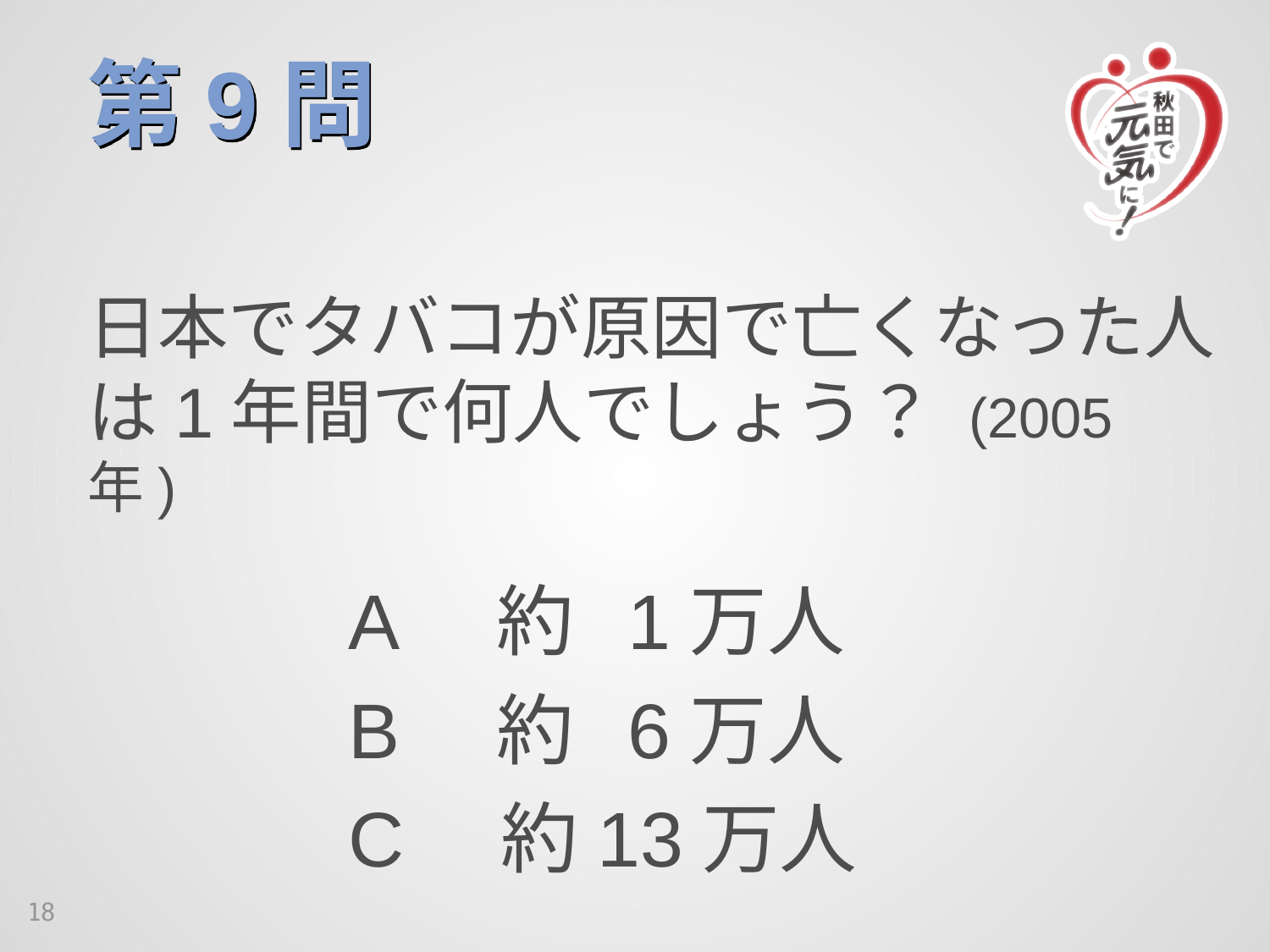

# 第9問
日本でタバコが原因で亡くなった人は1年間で何人でしょう？ (2005年)
A　約  1万人
B　約  6万人
C　約13万人
18